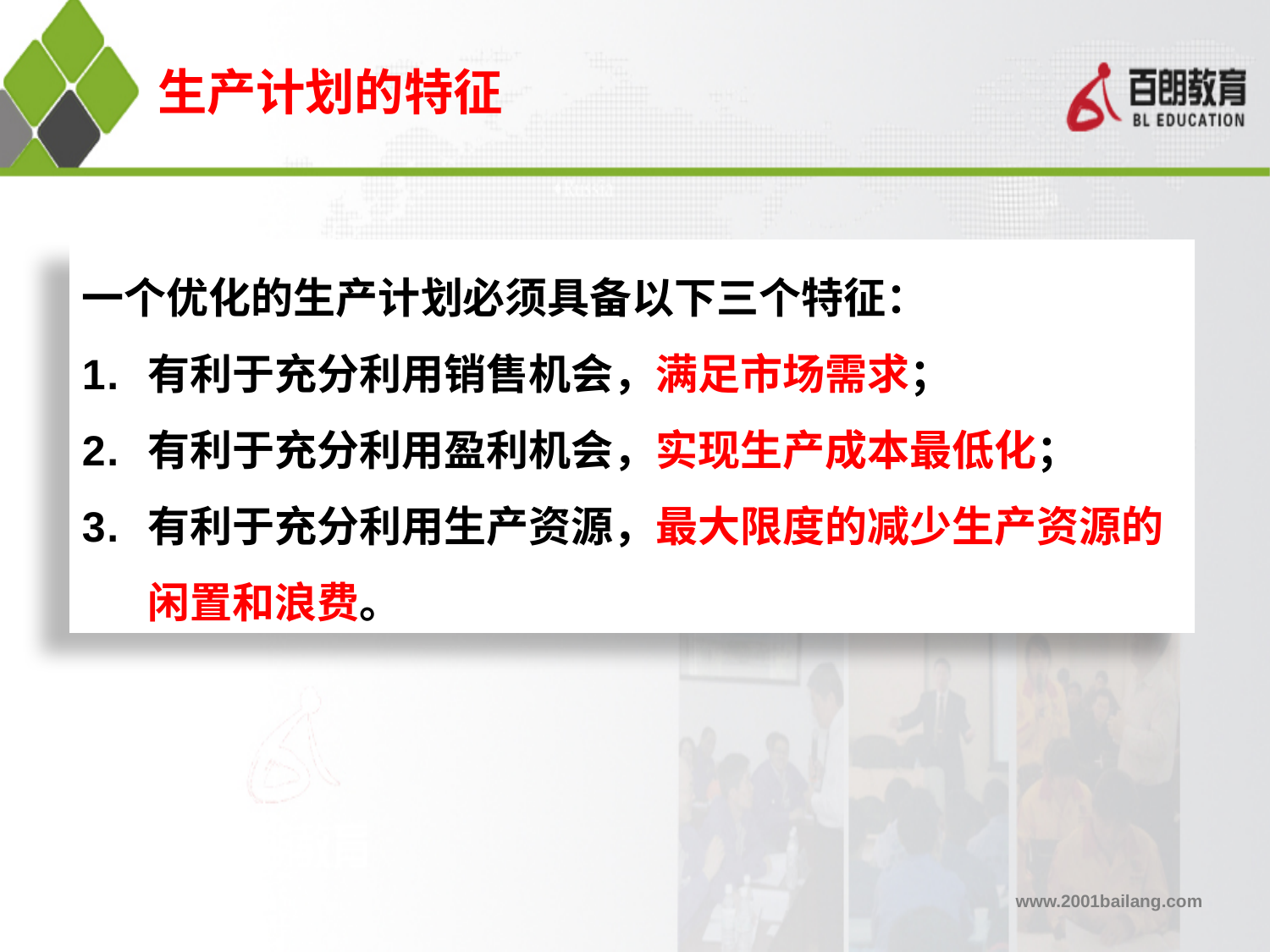

生产计划的特征
一个优化的生产计划必须具备以下三个特征：
有利于充分利用销售机会，满足市场需求；
有利于充分利用盈利机会，实现生产成本最低化；
有利于充分利用生产资源，最大限度的减少生产资源的闲置和浪费。